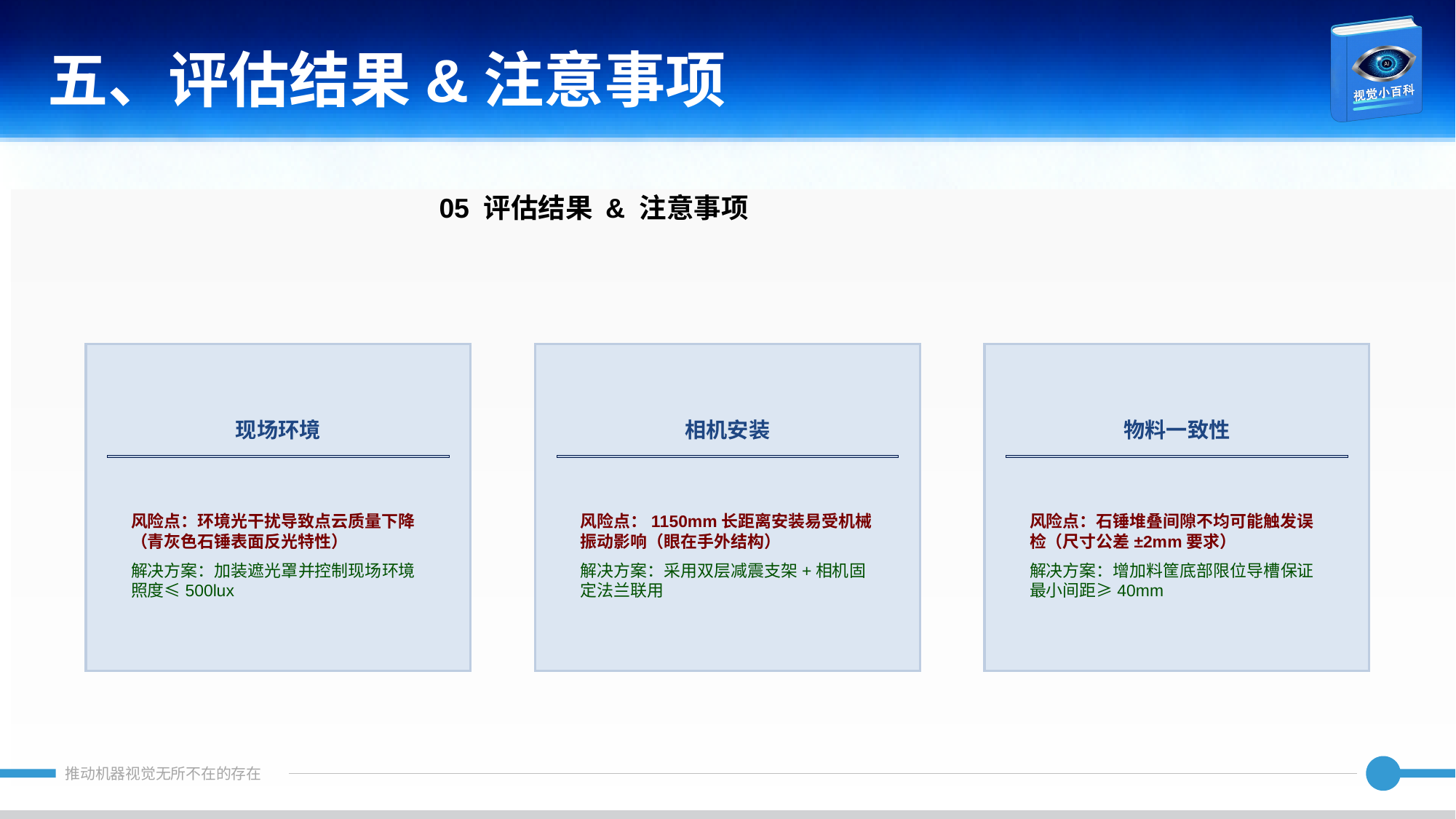

五、评估结果&注意事项

05 评估结果 & 注意事项

现场环境

相机安装

物料一致性

风险点：环境光干扰导致点云质量下降（青灰色石锤表面反光特性）
解决方案：加装遮光罩并控制现场环境照度≤500lux

风险点：1150mm长距离安装易受机械振动影响（眼在手外结构）
解决方案：采用双层减震支架+相机固定法兰联用

风险点：石锤堆叠间隙不均可能触发误检（尺寸公差±2mm要求）
解决方案：增加料筐底部限位导槽保证最小间距≥40mm
11